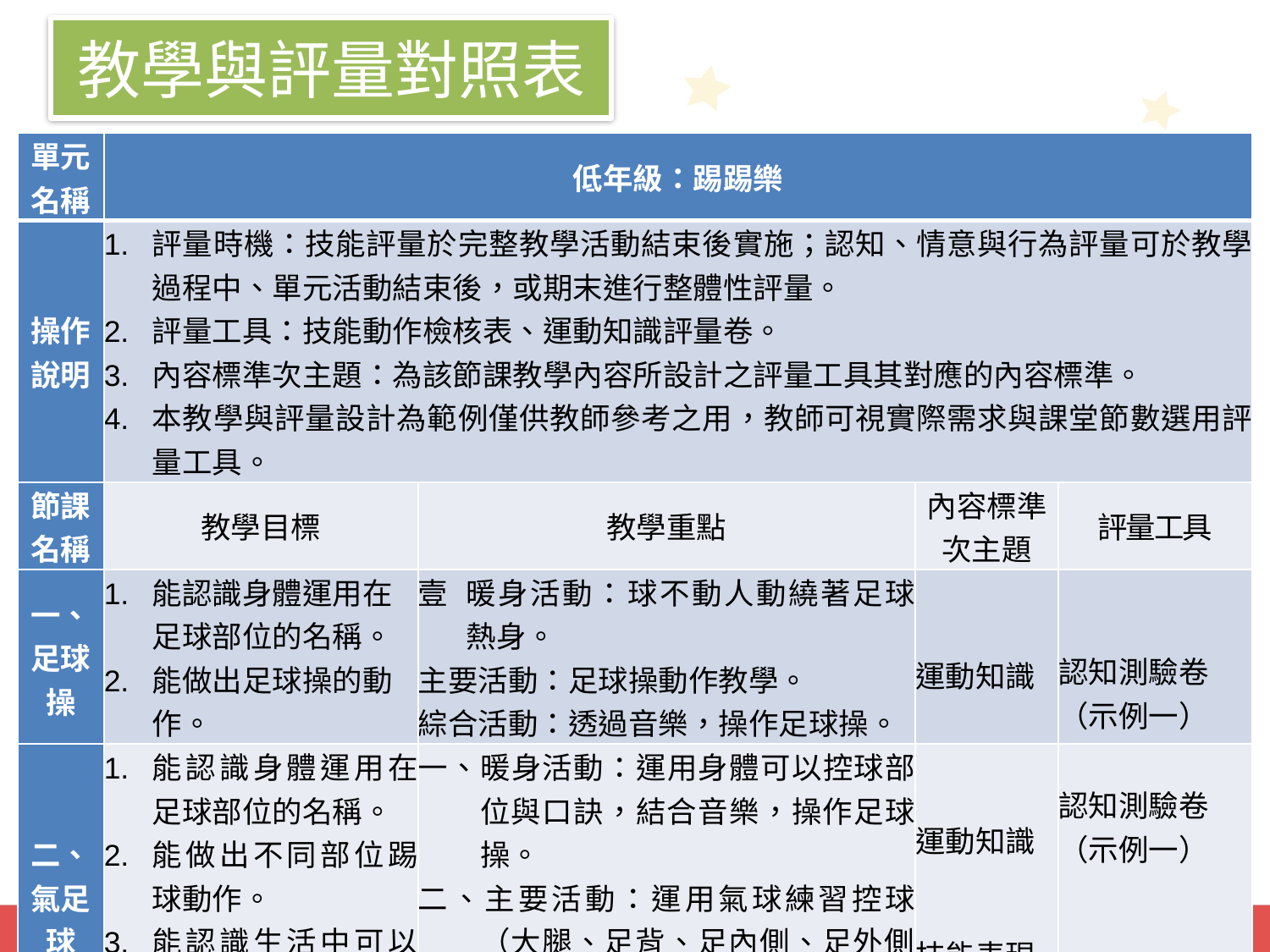

教學與評量對照表
| 單元名稱 | 低年級：踢踢樂 |  |  |  |
| --- | --- | --- | --- | --- |
| 操作說明 | 評量時機：技能評量於完整教學活動結束後實施；認知、情意與行為評量可於教學過程中、單元活動結束後，或期末進行整體性評量。 評量工具：技能動作檢核表、運動知識評量卷。 內容標準次主題：為該節課教學內容所設計之評量工具其對應的內容標準。 本教學與評量設計為範例僅供教師參考之用，教師可視實際需求與課堂節數選用評量工具。 |  |  |  |
| 節課名稱 | 教學目標 | 教學重點 | 內容標準 次主題 | 評量工具 |
| 一、足球操 | 能認識身體運用在足球部位的名稱。 能做出足球操的動作。 | 暖身活動：球不動人動繞著足球熱身。 主要活動：足球操動作教學。 綜合活動：透過音樂，操作足球操。 | 運動知識 | 認知測驗卷 （示例一） |
| 二、氣足球 | 能認識身體運用在足球部位的名稱。 能做出不同部位踢球動作。 能認識生活中可以運用不同的物品來促進身體活動。 | 一、暖身活動：運用身體可以控球部位與口訣，結合音樂，操作足球操。 二、主要活動：運用氣球練習控球（大腿、足背、足內側、足外側、額頭頂球）。 三、綜合活動：十全十美控球PK賽。 | 運動知識 技能表現 | 認知測驗卷 （示例一） |
123